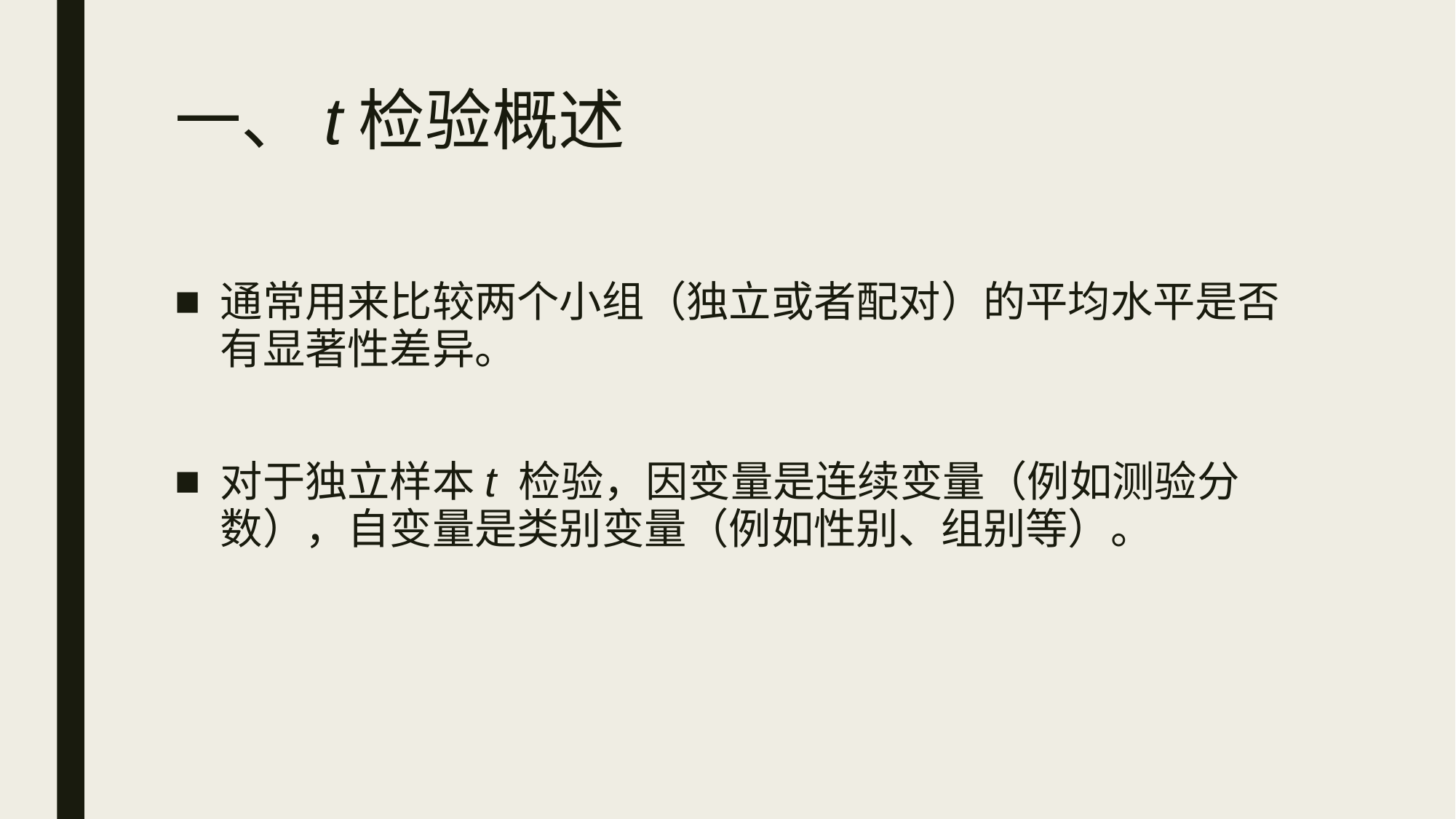

# 一、t检验概述
通常用来比较两个小组（独立或者配对）的平均水平是否有显著性差异。

对于独立样本t 检验，因变量是连续变量（例如测验分数），自变量是类别变量（例如性别、组别等）。